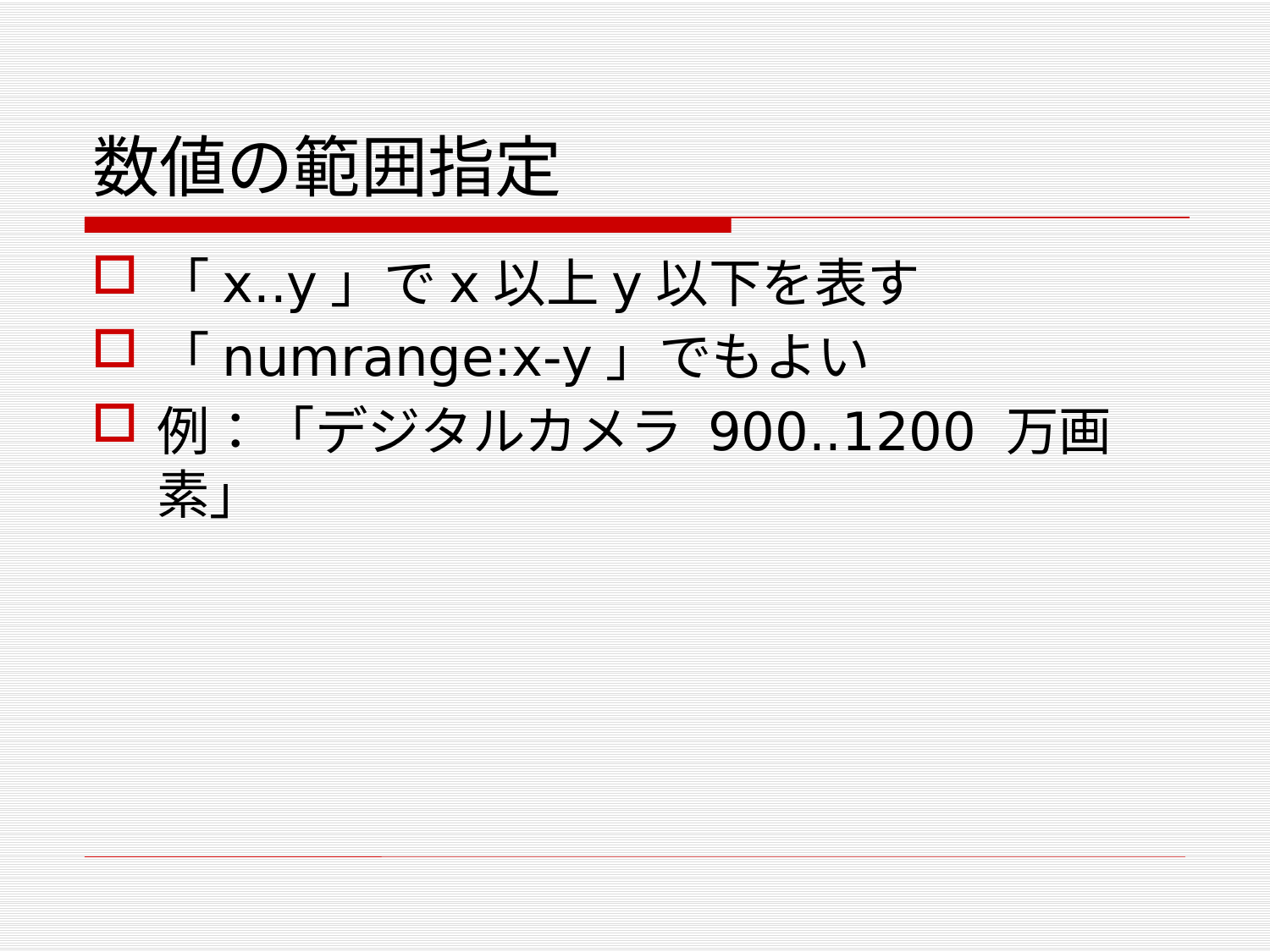

# 数値の範囲指定
「x..y」でx以上y以下を表す
「numrange:x-y」でもよい
例：「デジタルカメラ 900..1200 万画素」